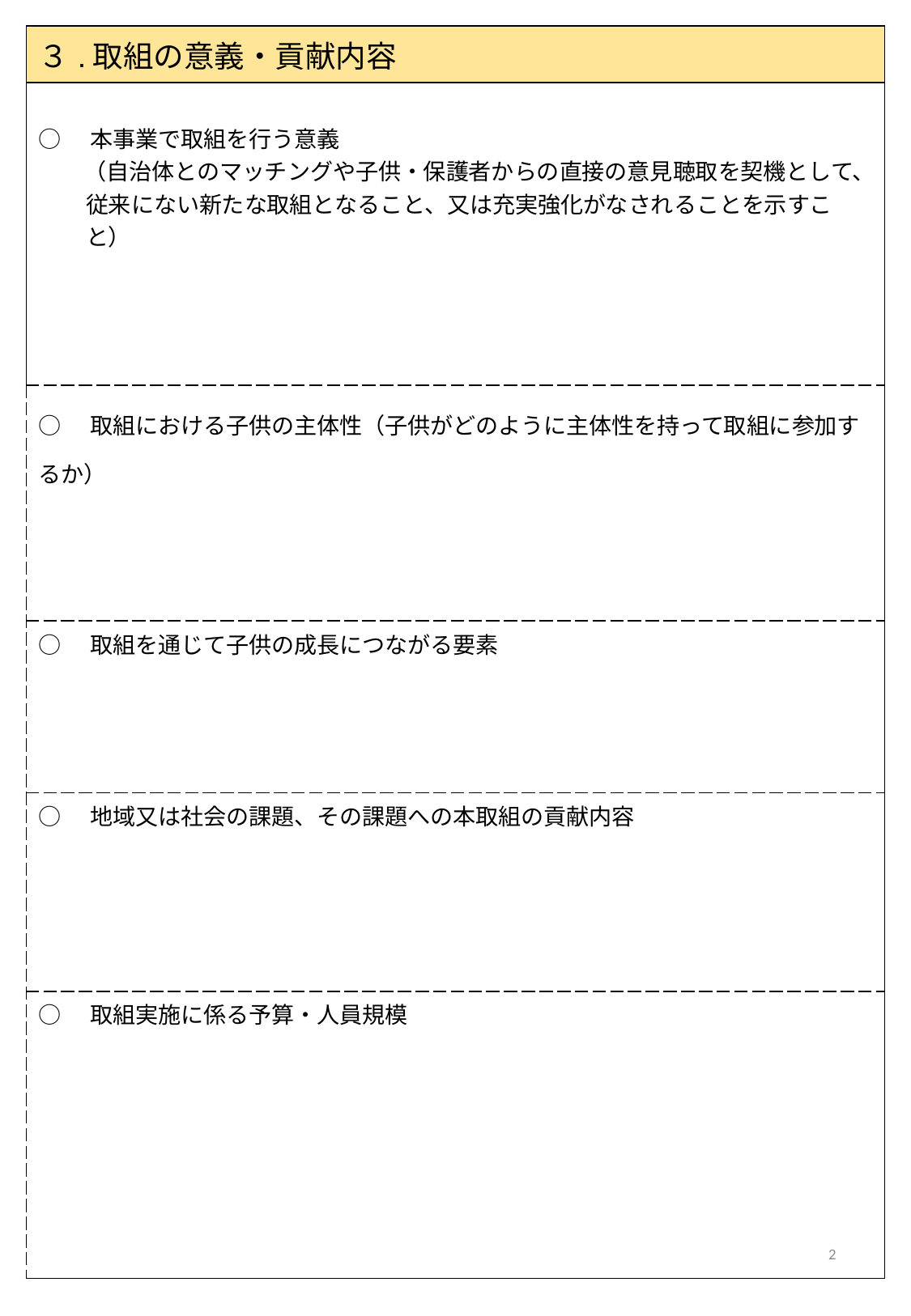

| ３.取組の意義・貢献内容 |
| --- |
| ○　本事業で取組を行う意義 　　（自治体とのマッチングや子供・保護者からの直接の意見聴取を契機として、従来にない新たな取組となること、又は充実強化がなされることを示すこと） |
| ○　取組における子供の主体性（子供がどのように主体性を持って取組に参加するか） |
| ○　取組を通じて子供の成長につながる要素 |
| ○　地域又は社会の課題、その課題への本取組の貢献内容 |
| ○　取組実施に係る予算・人員規模 |
2